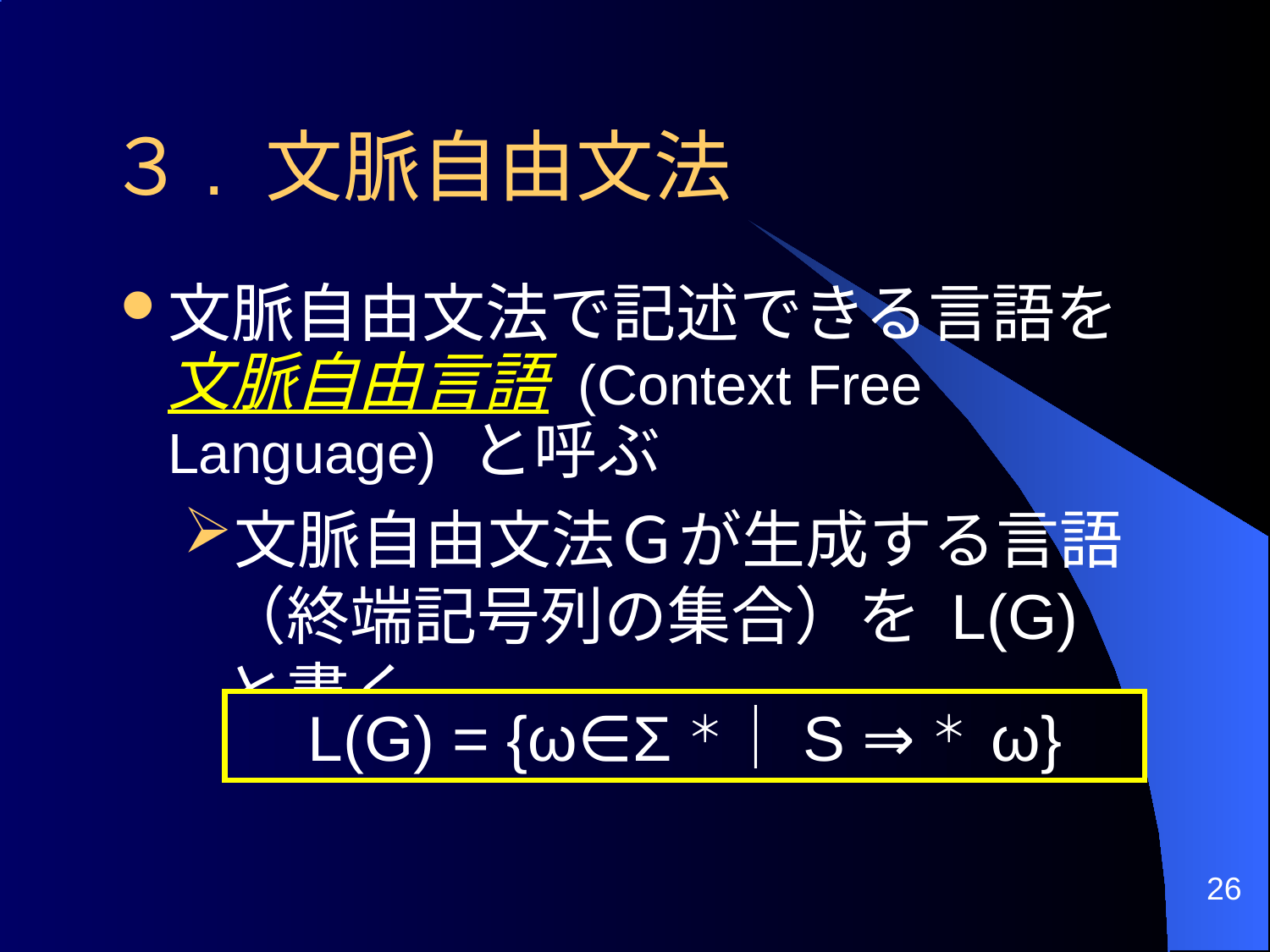

# ３. 文脈自由文法
文脈自由文法で記述できる言語を  文脈自由言語 (Context Free Language) と呼ぶ
文脈自由文法Ｇが生成する言語   （終端記号列の集合）を L(G) と書く
L(G) = {ω∈Σ＊｜S ⇒＊ ω}
26